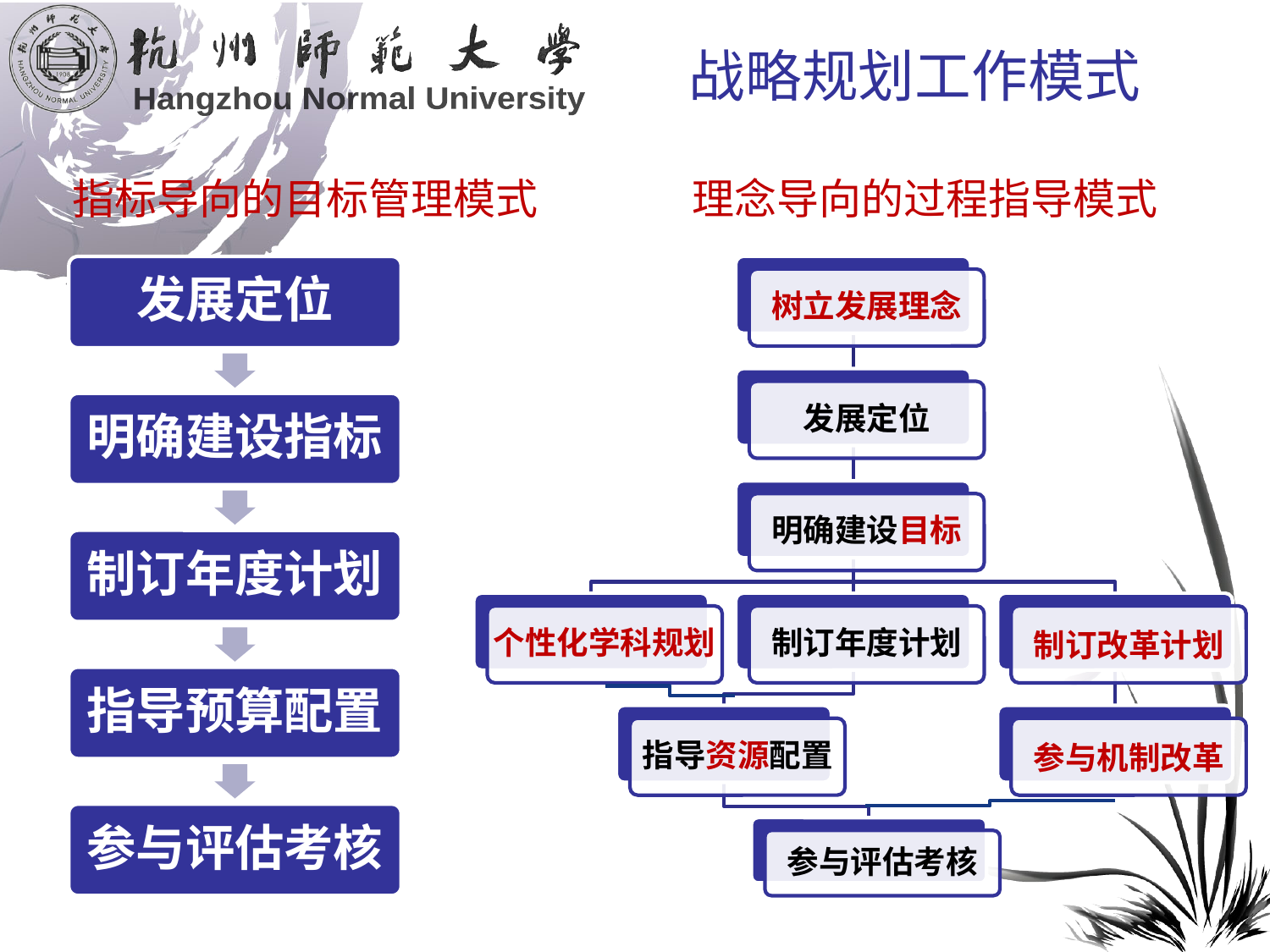

战略规划工作模式
指标导向的目标管理模式
理念导向的过程指导模式
发展定位

明确建设指标

制订年度计划

指导预算配置

参与评估考核
树立发展理念
发展定位
明确建设目标
个性化学科规划
制订年度计划
指导资源配置
参与评估考核
制订改革计划
参与机制改革